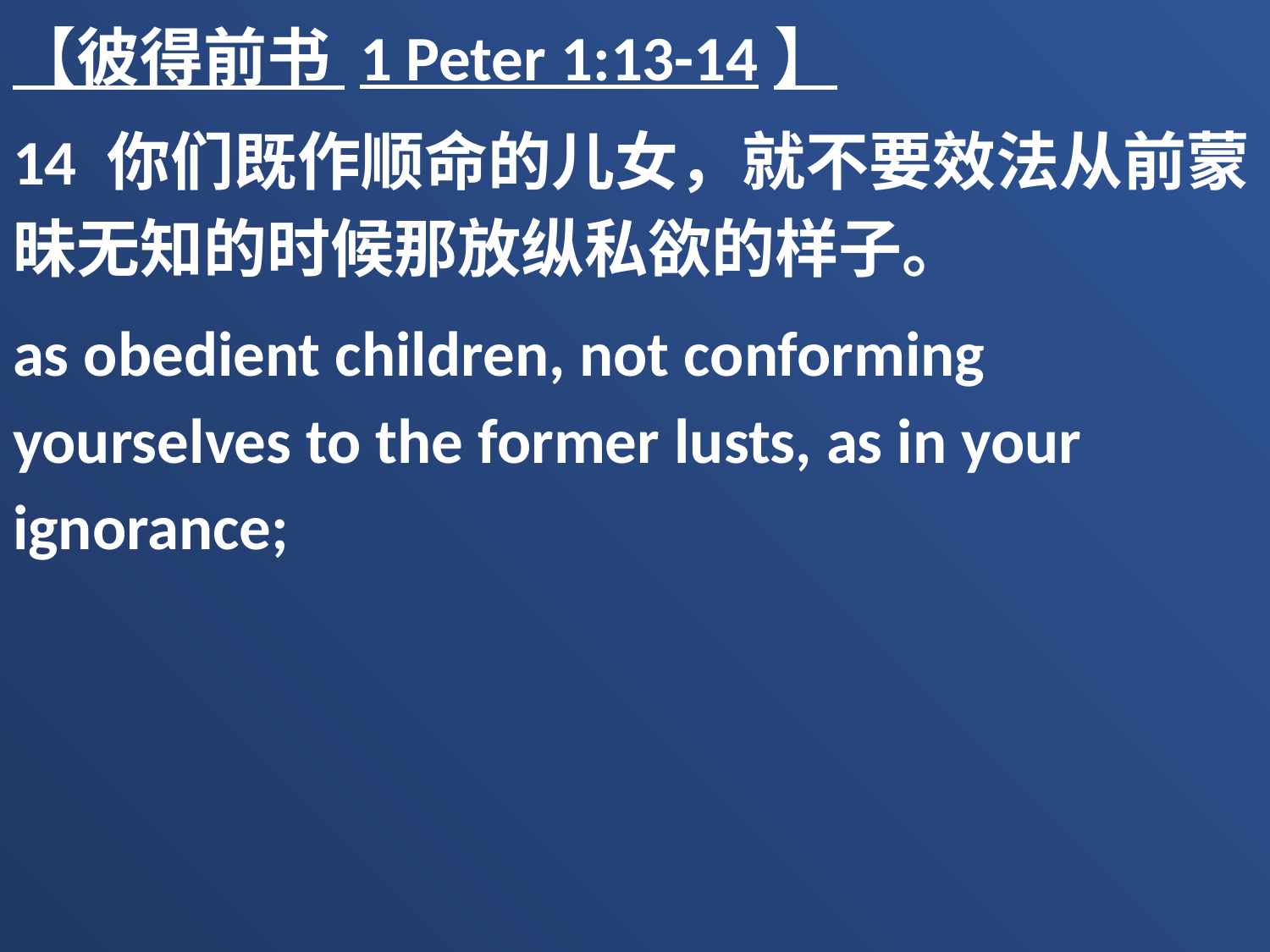

【彼得前书 1 Peter 1:13-14】
14 你们既作顺命的儿女，就不要效法从前蒙昧无知的时候那放纵私欲的样子。
as obedient children, not conforming yourselves to the former lusts, as in your ignorance;